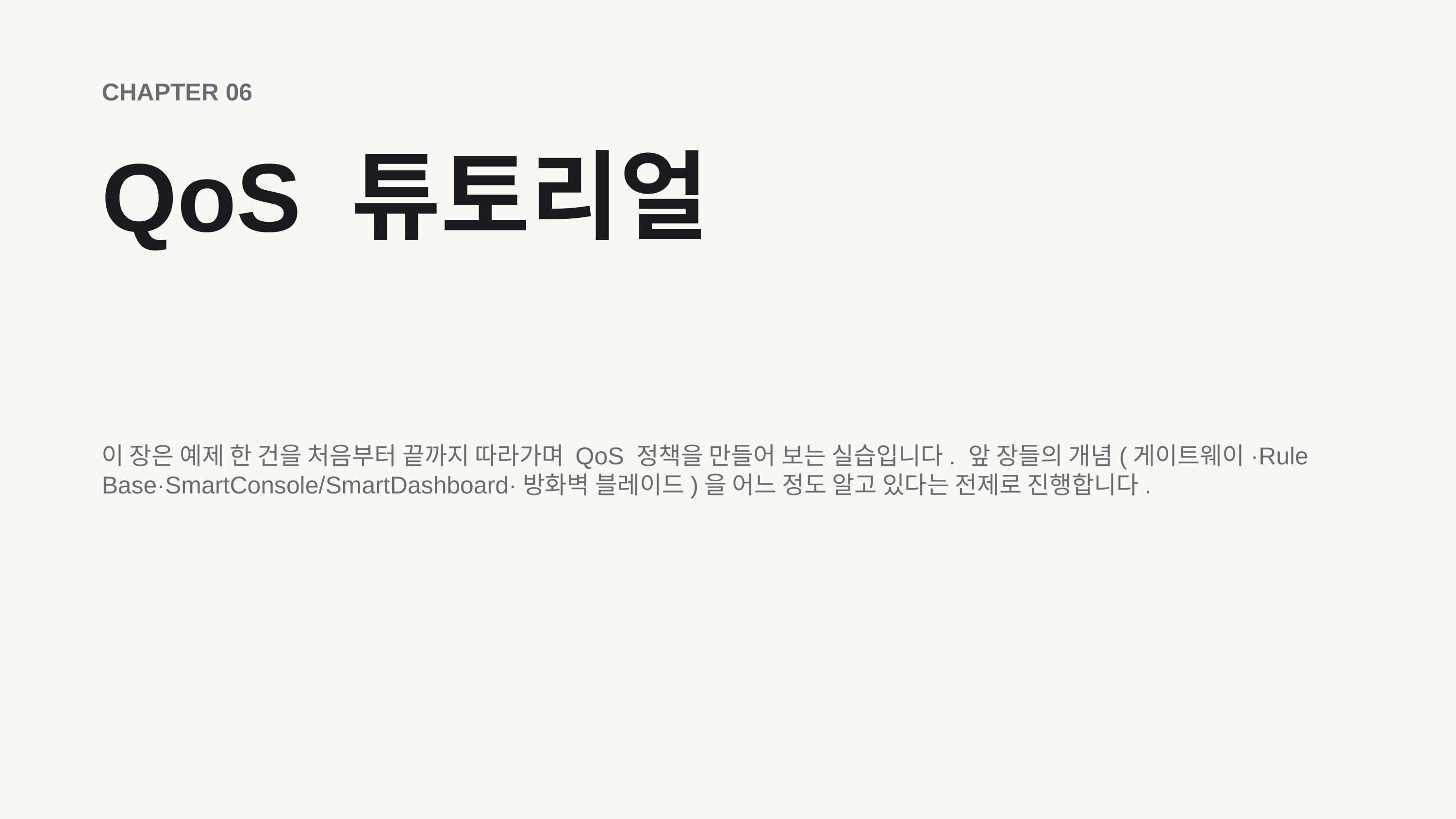

CHAPTER 06
QoS 튜토리얼
이 장은 예제 한 건을 처음부터 끝까지 따라가며 QoS 정책을 만들어 보는 실습입니다. 앞 장들의 개념(게이트웨이·Rule Base·SmartConsole/SmartDashboard·방화벽 블레이드)을 어느 정도 알고 있다는 전제로 진행합니다.